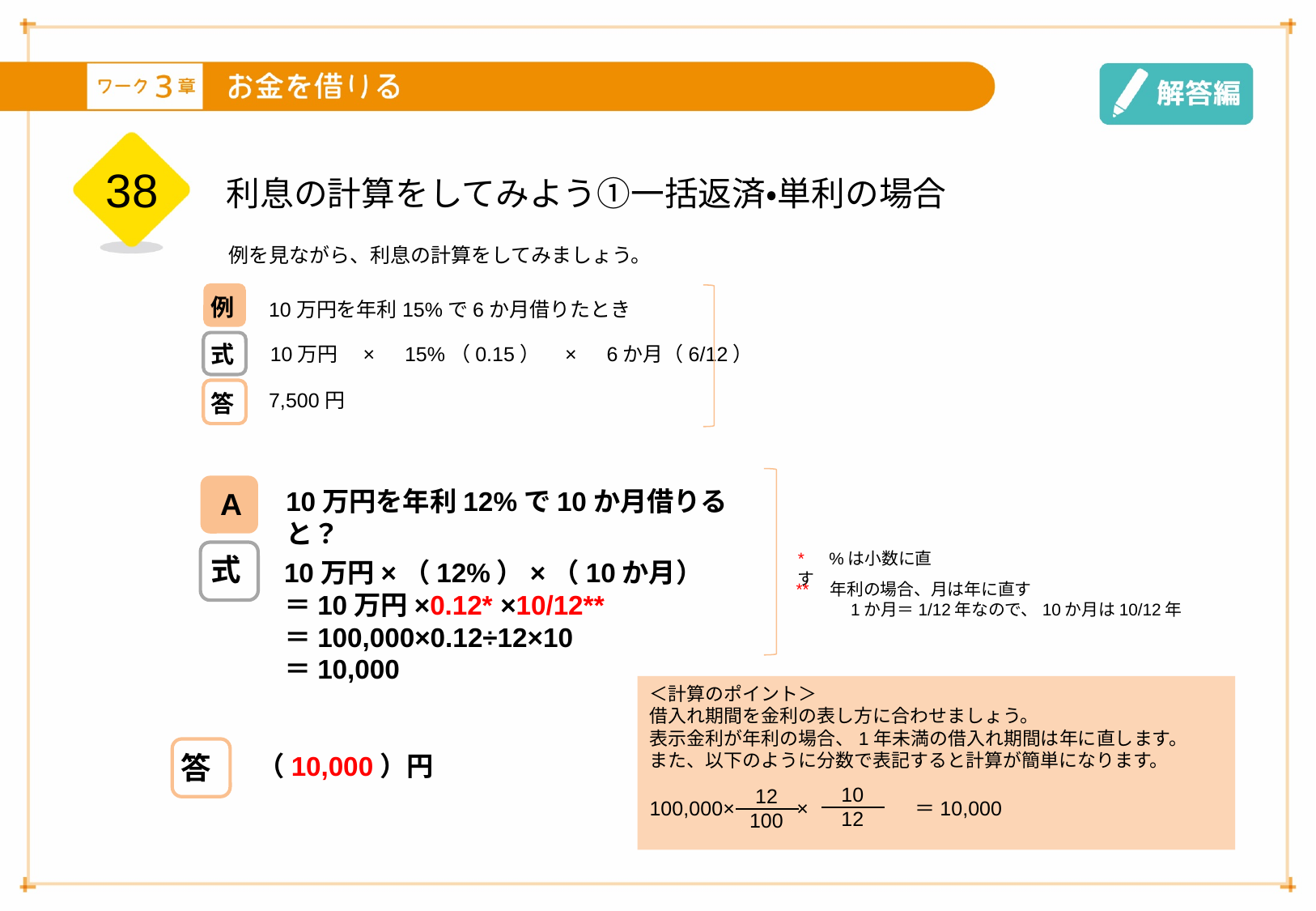

38
利息の計算をしてみよう①一括返済・単利の場合
例を見ながら、利息の計算をしてみましょう。

例
10万円を年利15%で6か月借りたとき

式
10万円　×　15%（0.15）　×　6か月（6/12）

7,500円
答

A
10万円を年利12%で10か月借りると？

*　%は小数に直す
式
10万円×（12%）×（10か月）
＝10万円×0.12* ×10/12**
＝100,000×0.12÷12×10
＝10,000
**　年利の場合、月は年に直す
　　　1か月＝1/12年なので、10か月は10/12年
＜計算のポイント＞
借入れ期間を金利の表し方に合わせましょう。
表示金利が年利の場合、1年未満の借入れ期間は年に直します。
また、以下のように分数で表記すると計算が簡単になります。

100,000×           ×　　　　　＝10,000

答
（10,000）円
10
12
12
100